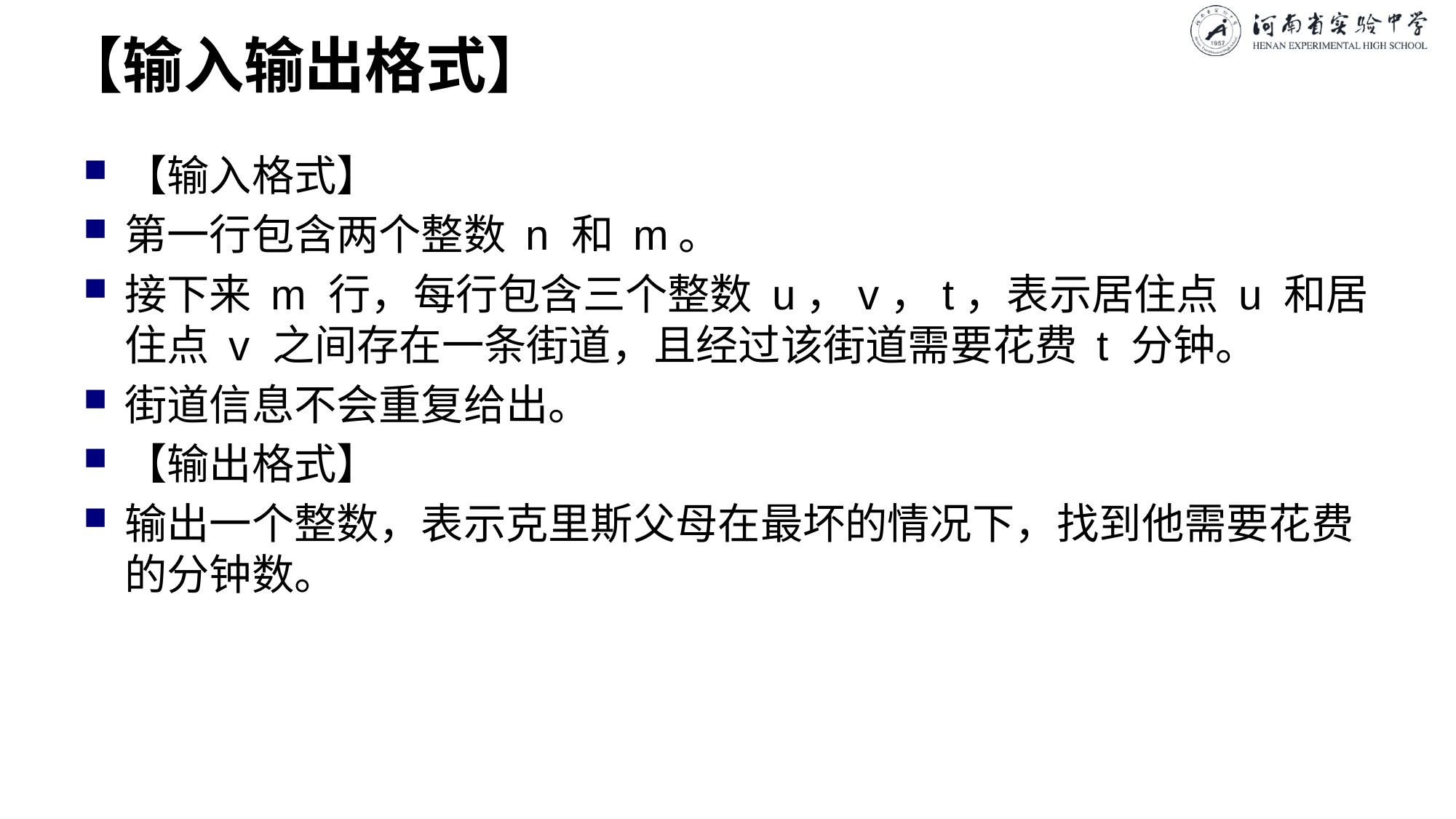

# 【输入输出格式】
【输入格式】
第一行包含两个整数 n 和 m。
接下来 m 行，每行包含三个整数 u，v，t，表示居住点 u 和居住点 v 之间存在一条街道，且经过该街道需要花费 t 分钟。
街道信息不会重复给出。
【输出格式】
输出一个整数，表示克里斯父母在最坏的情况下，找到他需要花费的分钟数。